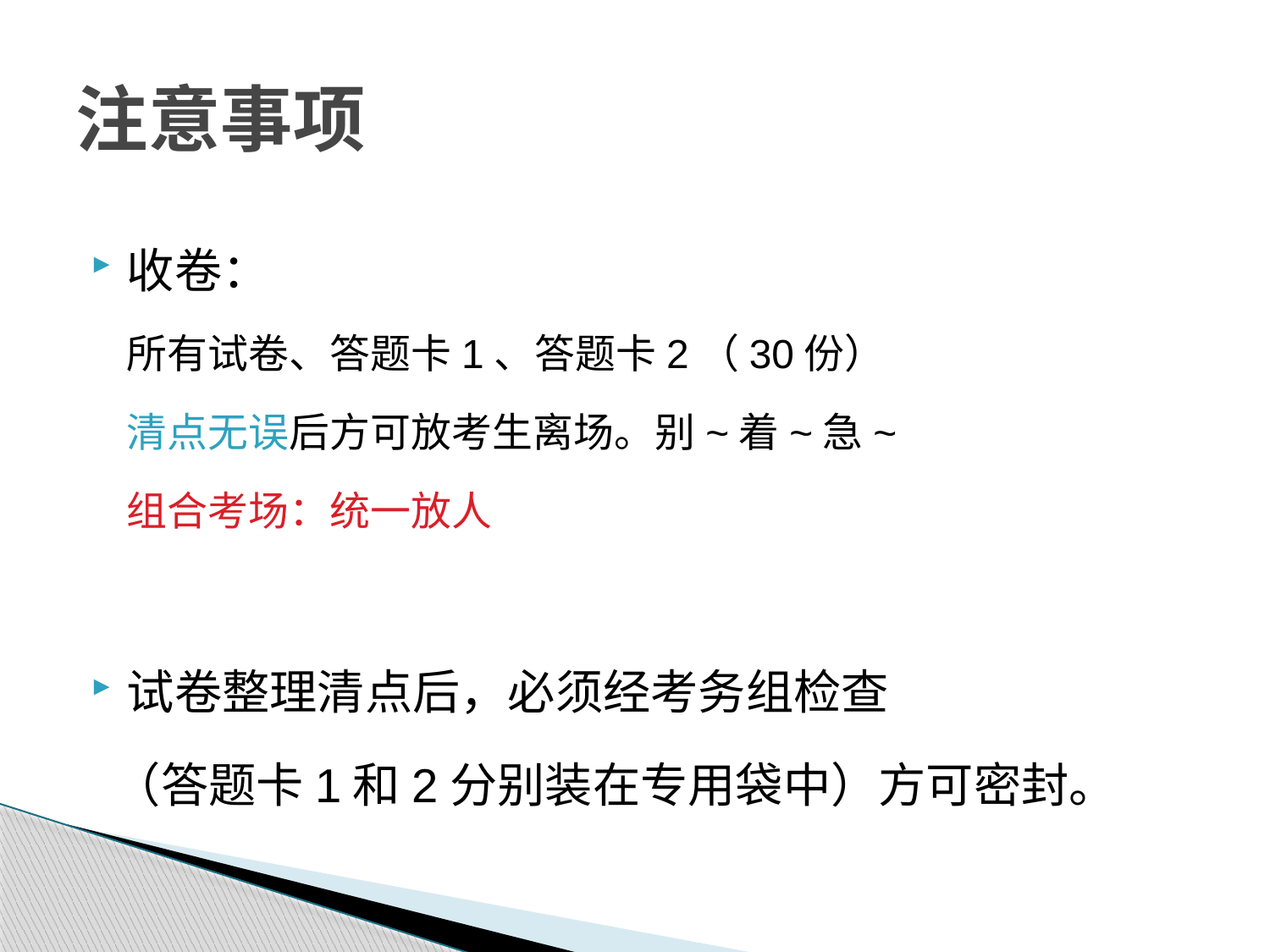

# 注意事项
收卷：
所有试卷、答题卡1、答题卡2（30份）
清点无误后方可放考生离场。别~着~急~
组合考场：统一放人

试卷整理清点后，必须经考务组检查
 （答题卡1和2分别装在专用袋中）方可密封。